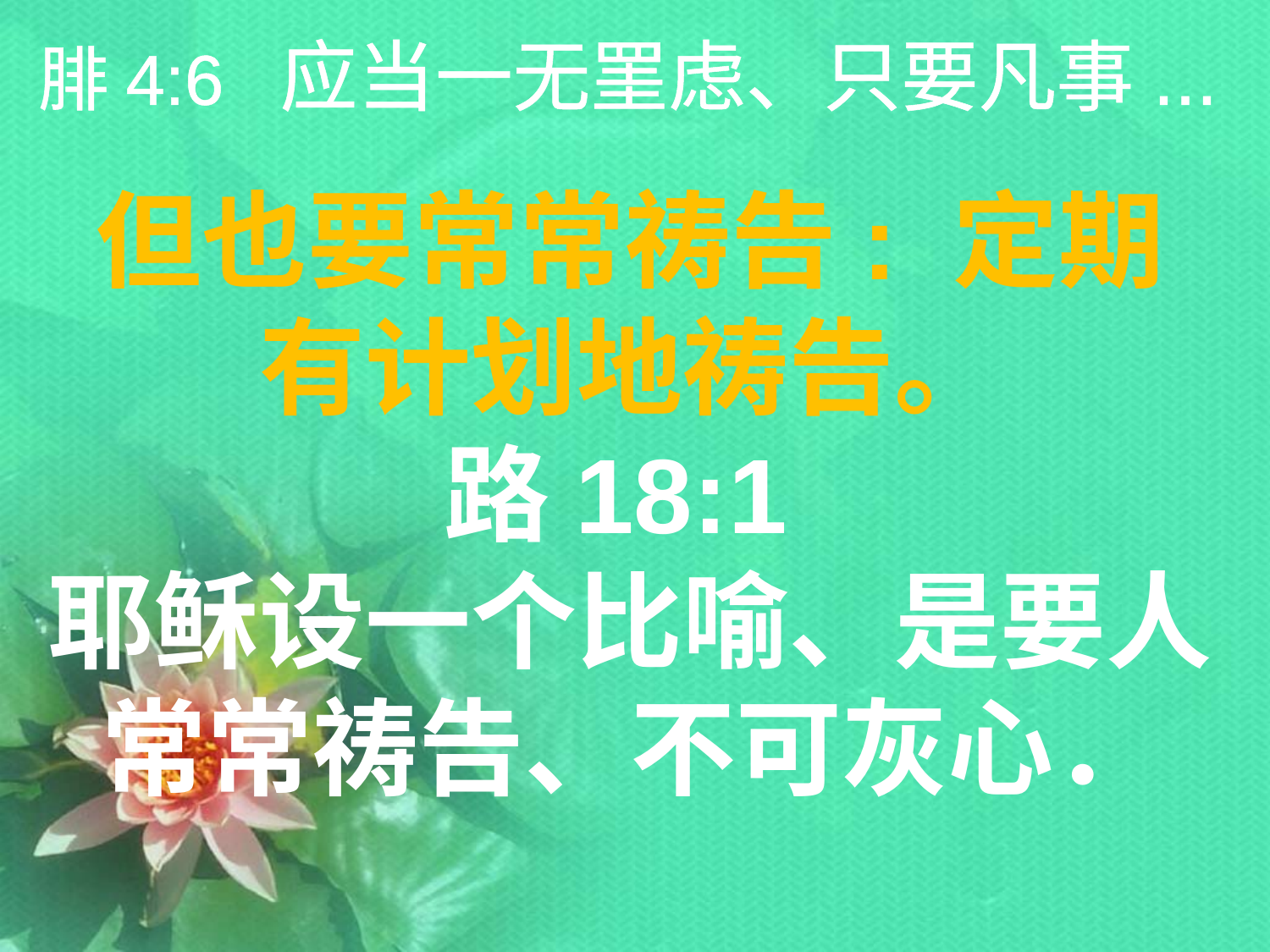

腓4:6  应当一无罣虑、只要凡事...
但也要常常祷告: 定期有计划地祷告。
路18:1
耶稣设一个比喻、是要人常常祷告、不可灰心．